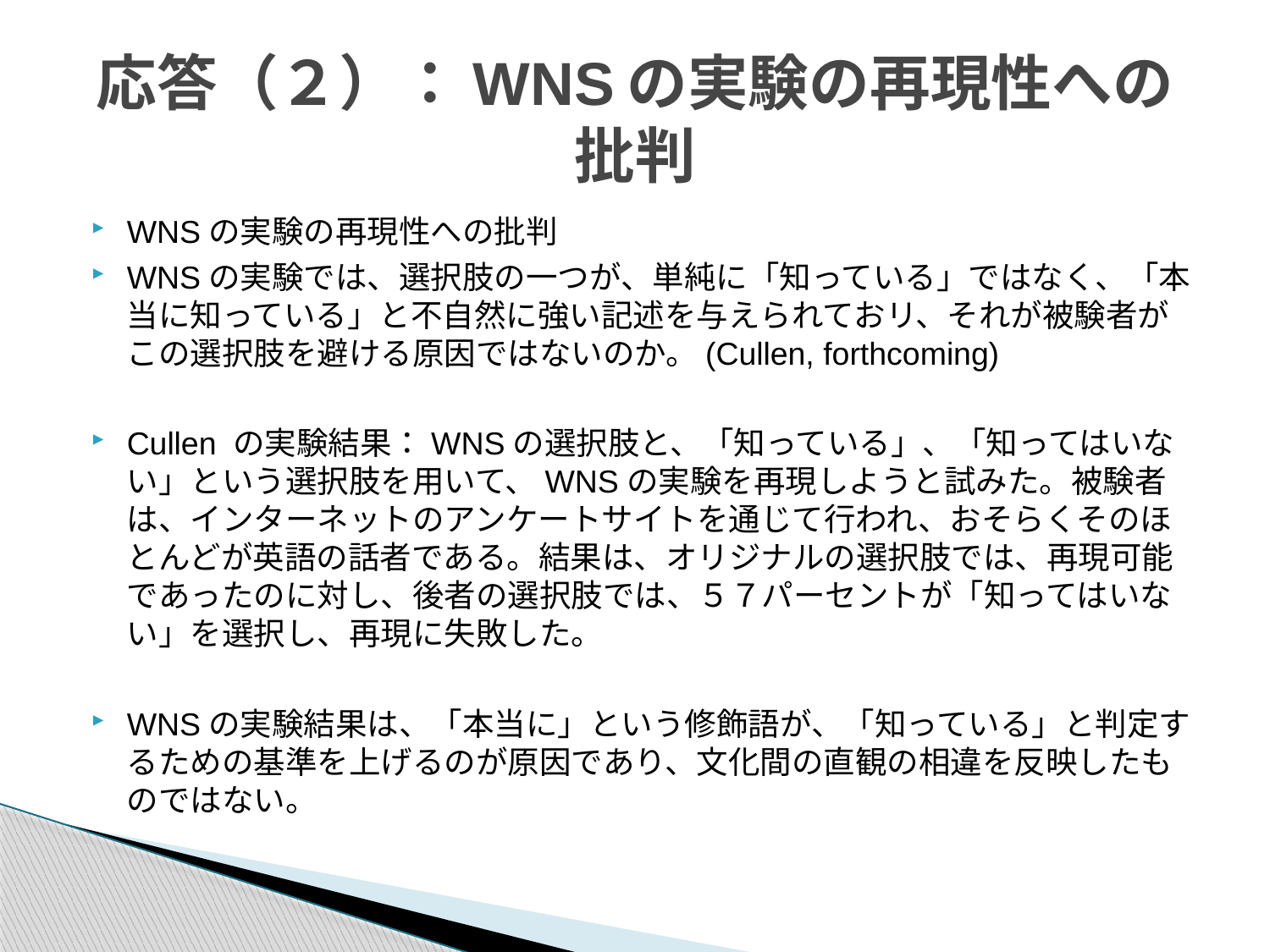

# 応答（２）：WNSの実験の再現性への批判
WNSの実験の再現性への批判
WNSの実験では、選択肢の一つが、単純に「知っている」ではなく、「本当に知っている」と不自然に強い記述を与えられておリ、それが被験者がこの選択肢を避ける原因ではないのか。(Cullen, forthcoming)

Cullen の実験結果：WNSの選択肢と、「知っている」、「知ってはいない」という選択肢を用いて、WNSの実験を再現しようと試みた。被験者は、インターネットのアンケートサイトを通じて行われ、おそらくそのほとんどが英語の話者である。結果は、オリジナルの選択肢では、再現可能であったのに対し、後者の選択肢では、５７パーセントが「知ってはいない」を選択し、再現に失敗した。

WNSの実験結果は、「本当に」という修飾語が、「知っている」と判定するための基準を上げるのが原因であり、文化間の直観の相違を反映したものではない。